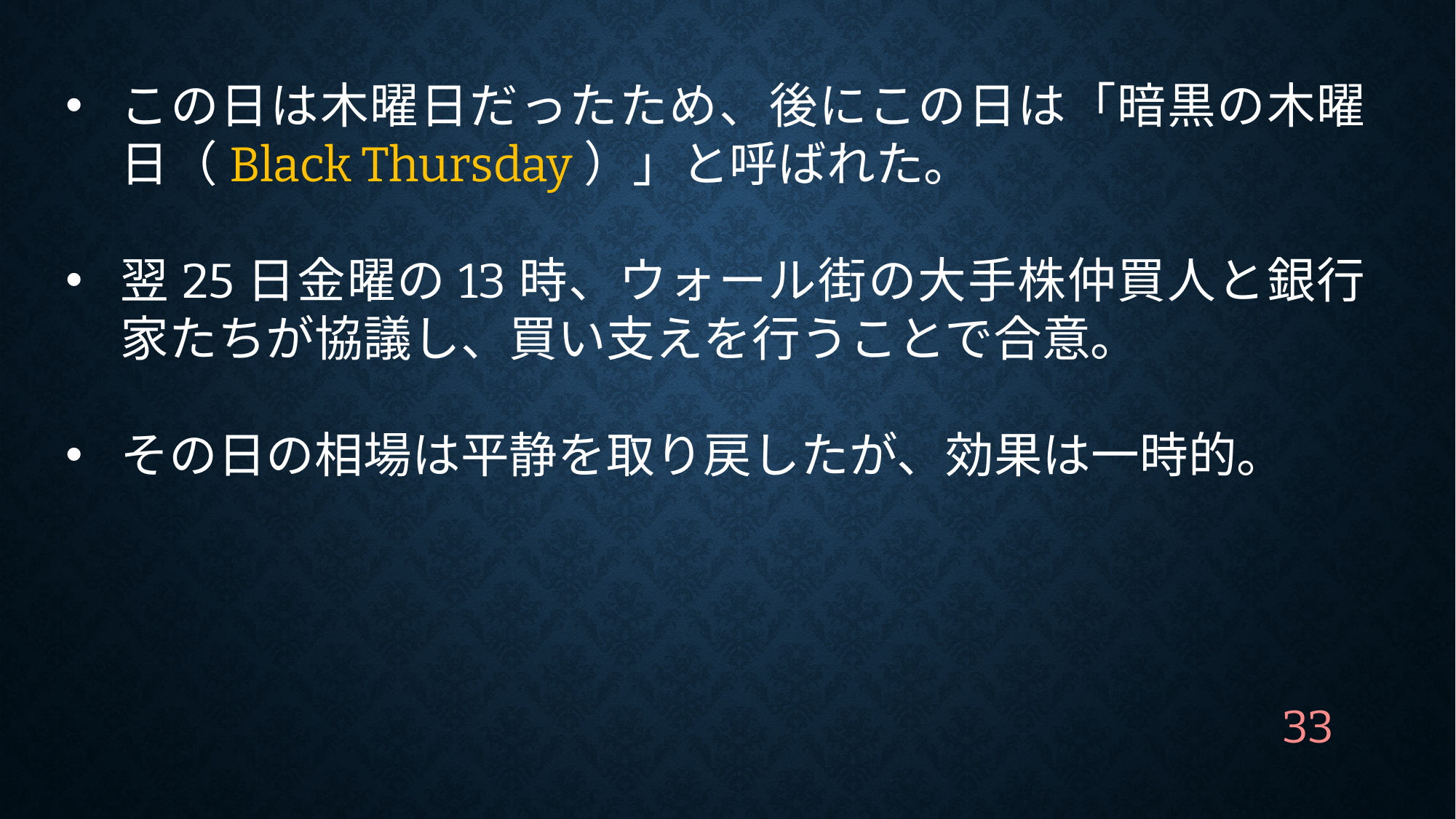

この日は木曜日だったため、後にこの日は「暗黒の木曜日（Black Thursday）」と呼ばれた。

翌25日金曜の13時、ウォール街の大手株仲買人と銀行家たちが協議し、買い支えを行うことで合意。

その日の相場は平静を取り戻したが、効果は一時的。
33